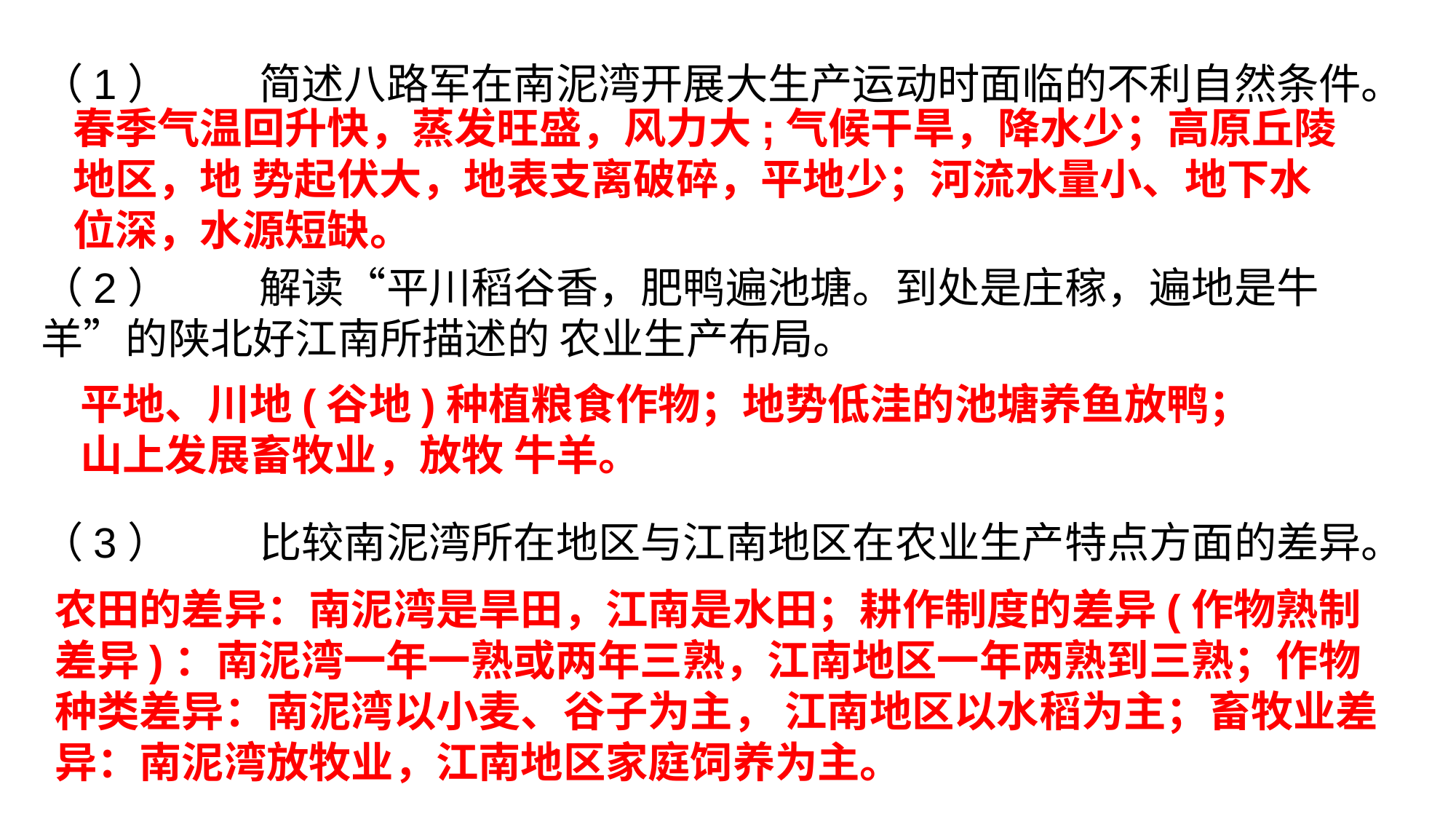

（1）	简述八路军在南泥湾开展大生产运动时面临的不利自然条件。

（2）	解读“平川稻谷香，肥鸭遍池塘。到处是庄稼，遍地是牛羊”的陕北好江南所描述的 农业生产布局。

（3）	比较南泥湾所在地区与江南地区在农业生产特点方面的差异。
春季气温回升快，蒸发旺盛，风力大;气候干旱，降水少；高原丘陵地区，地 势起伏大，地表支离破碎，平地少；河流水量小、地下水位深，水源短缺。
平地、川地(谷地)种植粮食作物；地势低洼的池塘养鱼放鸭；
山上发展畜牧业，放牧 牛羊。
农田的差异：南泥湾是旱田，江南是水田；耕作制度的差异(作物熟制差异)：南泥湾一年一熟或两年三熟，江南地区一年两熟到三熟；作物种类差异：南泥湾以小麦、谷子为主， 江南地区以水稻为主；畜牧业差异：南泥湾放牧业，江南地区家庭饲养为主。